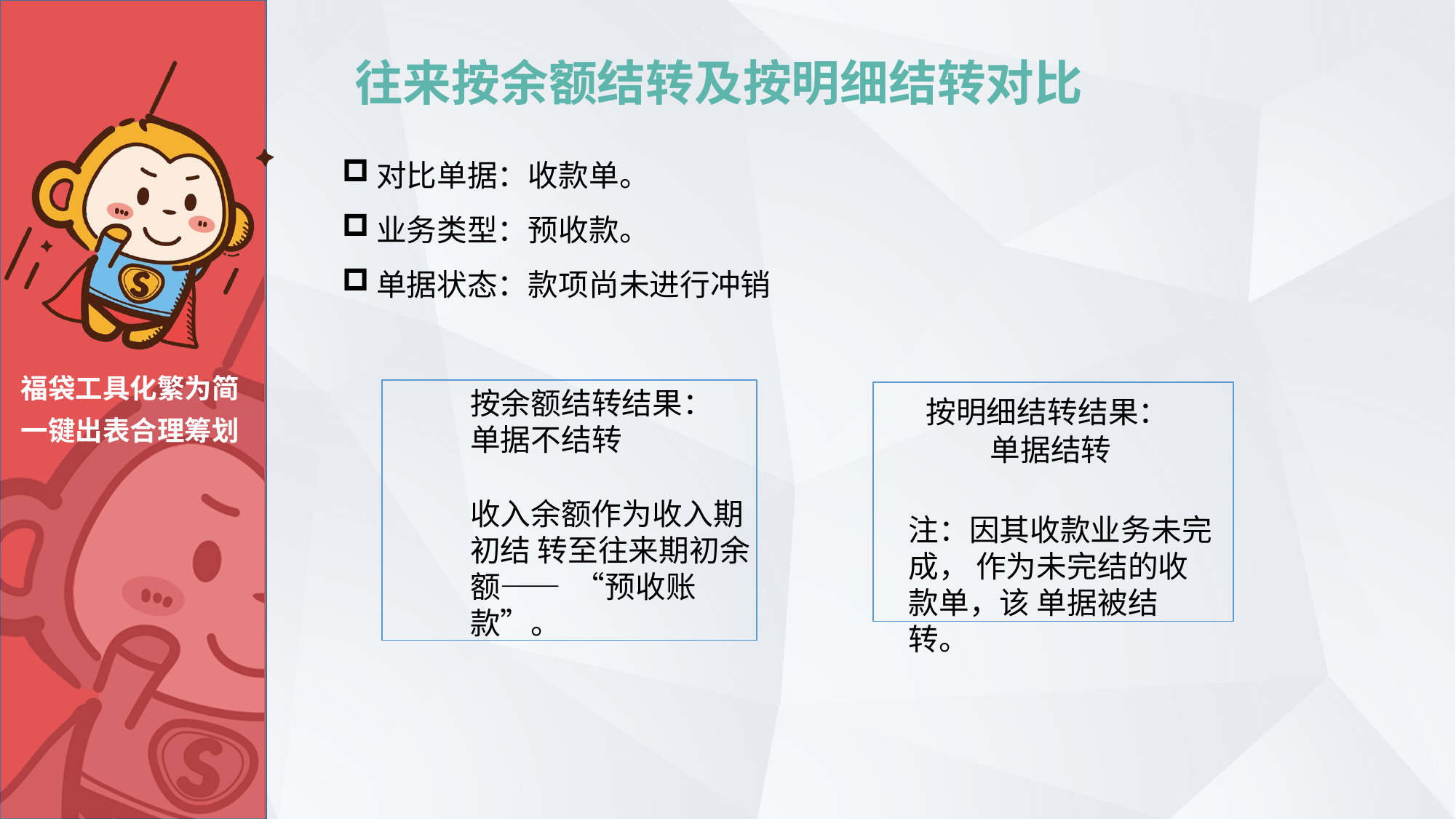

# 往来按余额结转及按明细结转对比
对比单据：收款单。
业务类型：预收款。
单据状态：款项尚未进行冲销

福袋工具化繁为简
一键出表合理筹划
按余额结转结果：
单据不结转

收入余额作为收入期初结 转至往来期初余额——  “预收账款”。

按明细结转结果：
单据结转
注：因其收款业务未完成， 作为未完结的收款单，该 单据被结转。